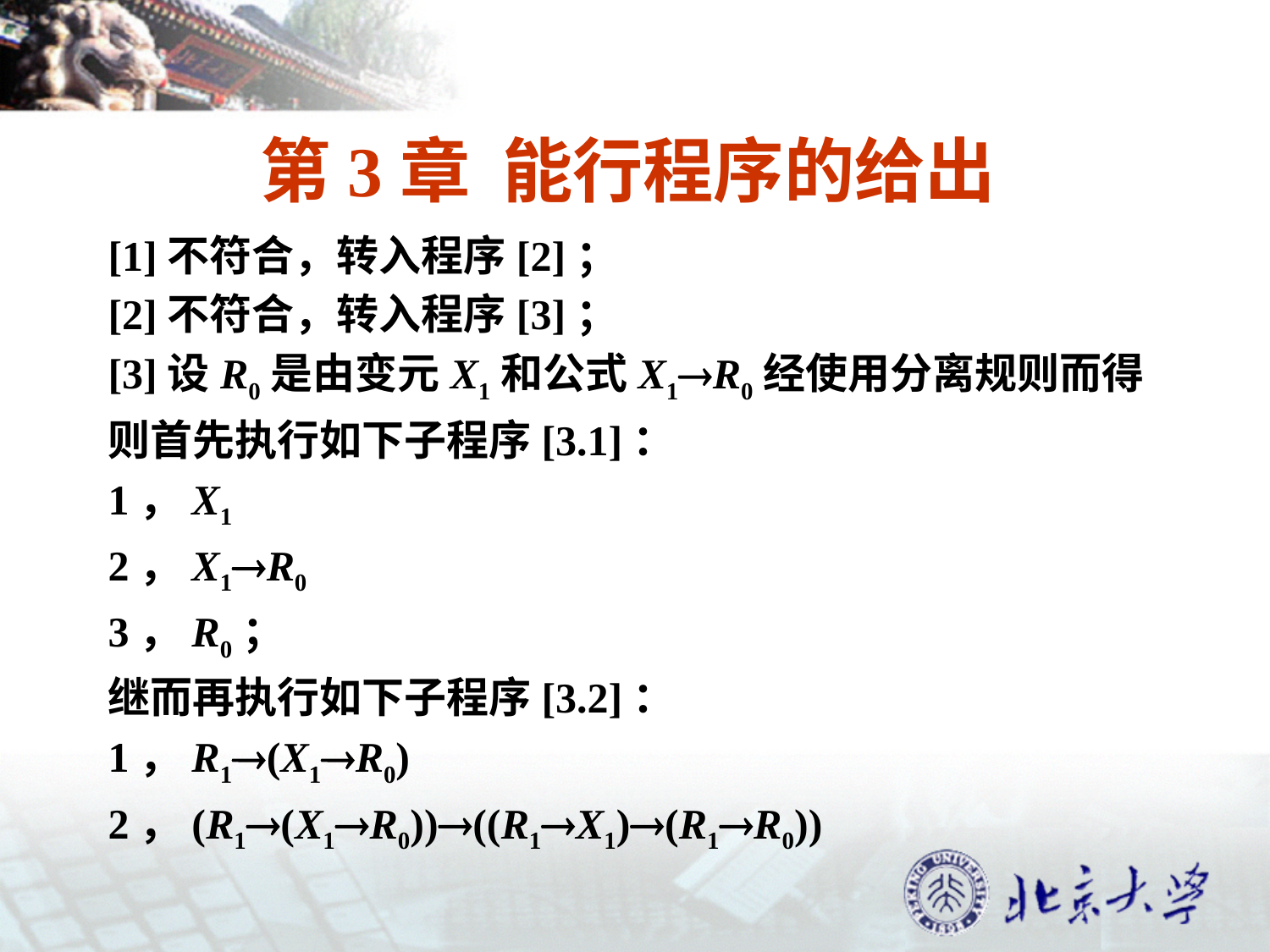

# 第3章  能行程序的给出
[1]不符合，转入程序[2]；
[2]不符合，转入程序[3]；
[3]设R0是由变元X1和公式X1→R0经使用分离规则而得
则首先执行如下子程序[3.1]：
1，X1
2，X1→R0
3，R0；
继而再执行如下子程序[3.2]：
1，R1→(X1→R0)
2，(R1→(X1→R0))→((R1→X1)→(R1→R0))